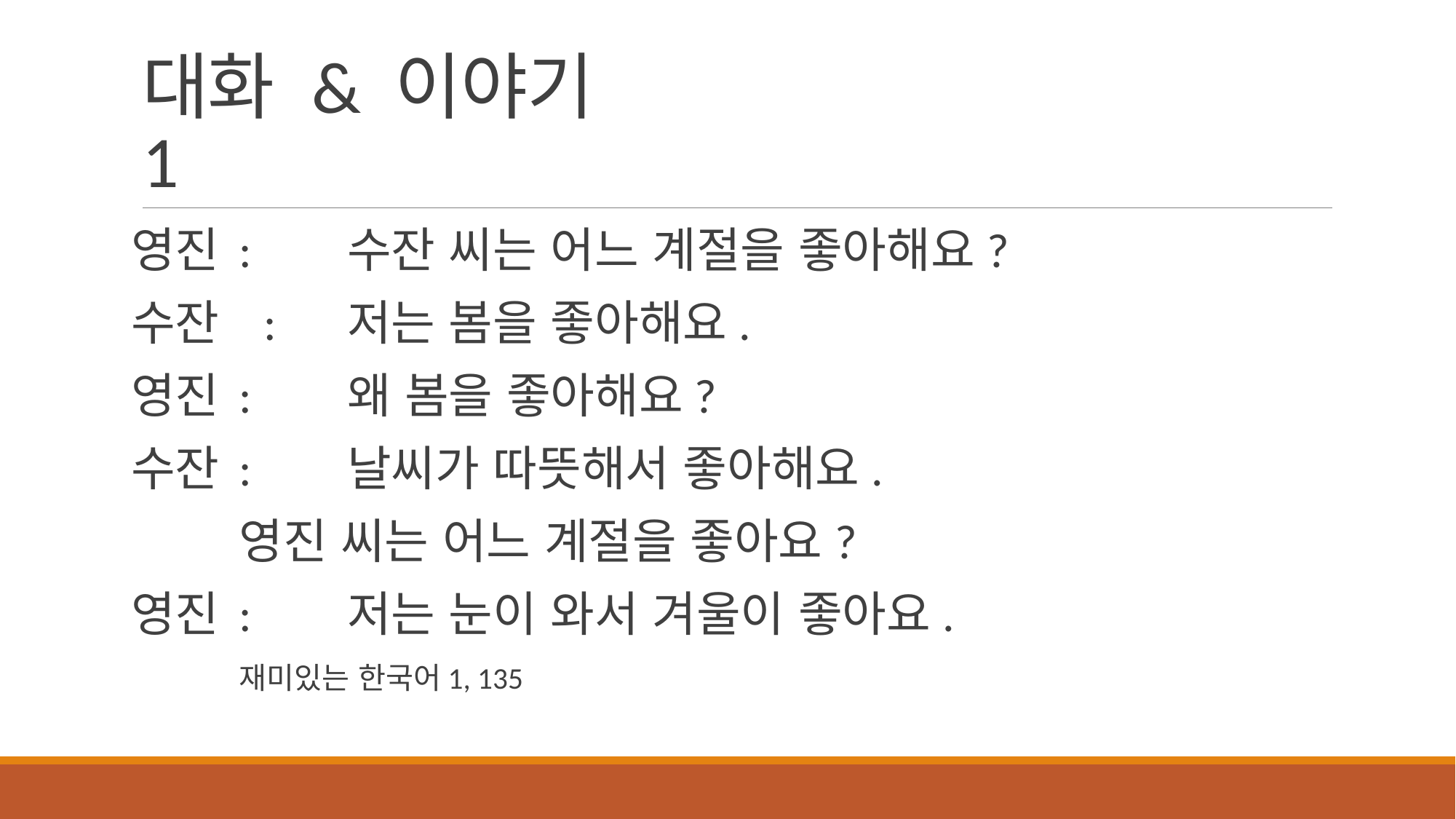

# 대화 & 이야기 1
영진	:	수잔 씨는 어느 계절을 좋아해요?
수잔	 :	저는 봄을 좋아해요.
영진	:	왜 봄을 좋아해요?
수잔	:	날씨가 따뜻해서 좋아해요.
		영진 씨는 어느 계절을 좋아요?
영진	:	저는 눈이 와서 겨울이 좋아요.
							재미있는 한국어1, 135